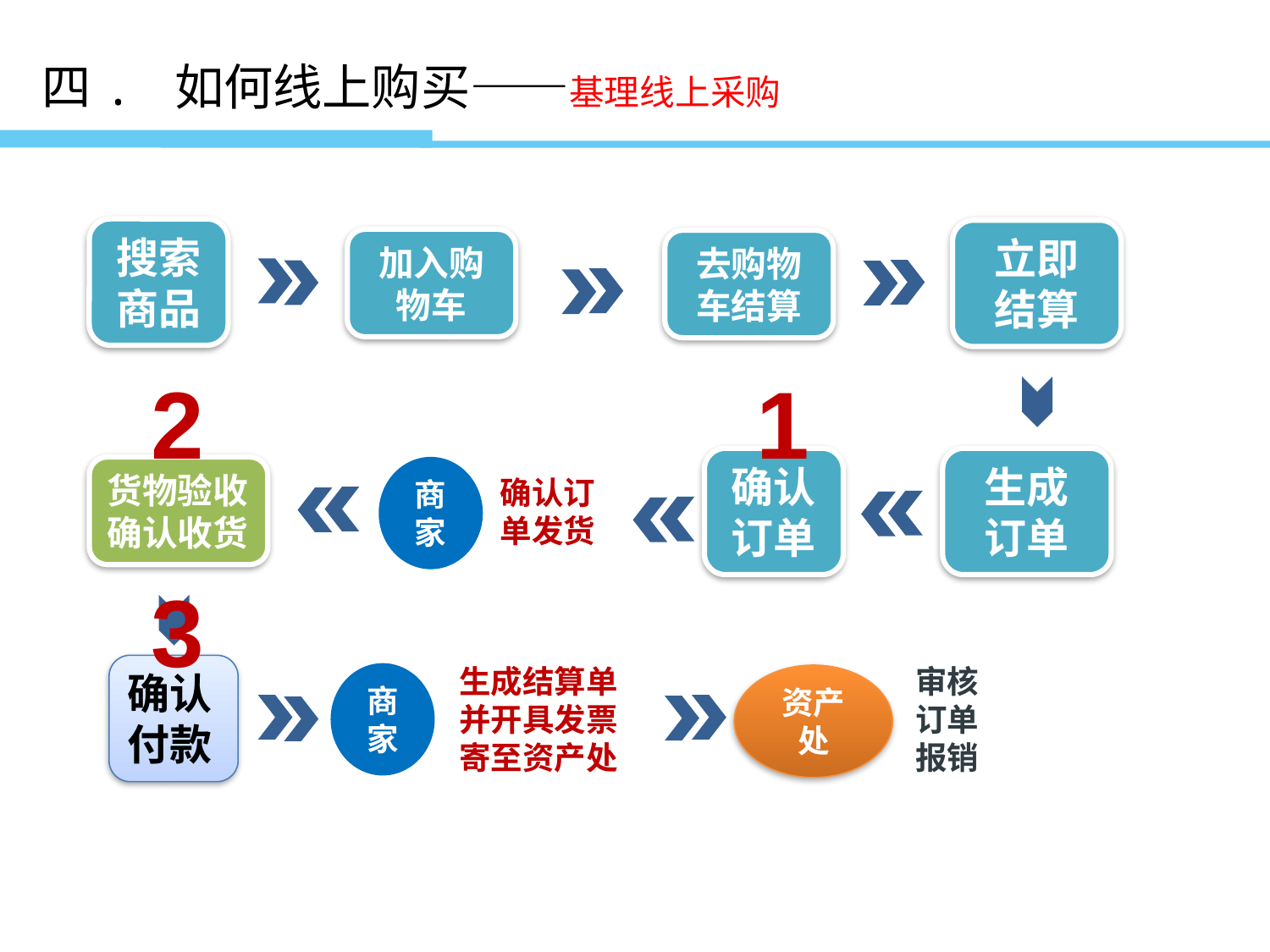

四. 如何线上购买——基理线上采购

搜索
商品
立即
结算
加入购物车
去购物车结算

2
1

确认订单
生成
订单
货物验收
确认收货
商家
确认订
单发货

3

确认付款
生成结算单并开具发票寄至资产处
审核订单报销
商家
资产处